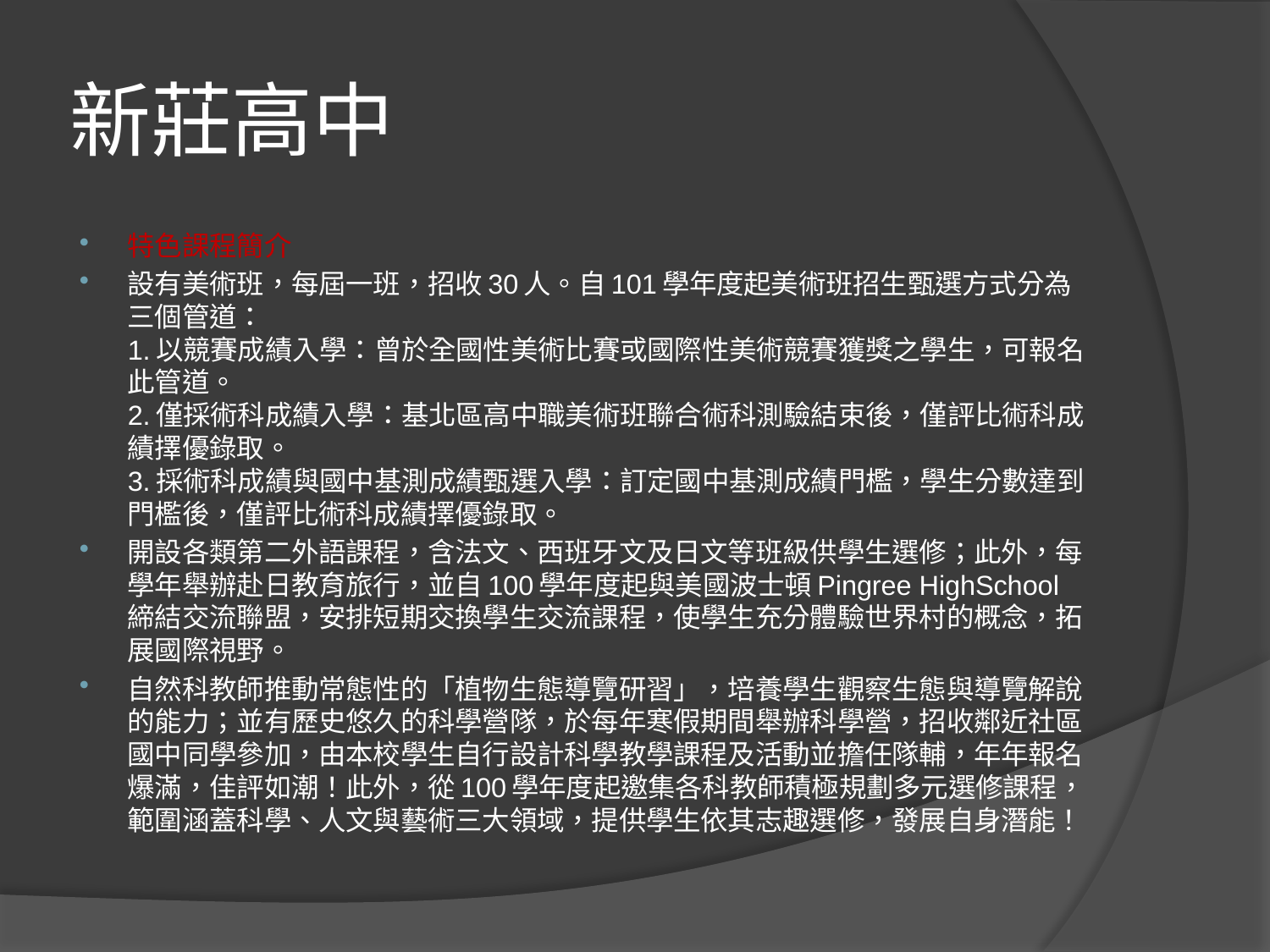

# 新莊高中
特色課程簡介
設有美術班，每屆一班，招收30人。自101學年度起美術班招生甄選方式分為三個管道：
1.以競賽成績入學：曾於全國性美術比賽或國際性美術競賽獲獎之學生，可報名此管道。
2.僅採術科成績入學：基北區高中職美術班聯合術科測驗結束後，僅評比術科成績擇優錄取。
3.採術科成績與國中基測成績甄選入學：訂定國中基測成績門檻，學生分數達到門檻後，僅評比術科成績擇優錄取。
開設各類第二外語課程，含法文、西班牙文及日文等班級供學生選修；此外，每學年舉辦赴日教育旅行，並自100學年度起與美國波士頓Pingree HighSchool 締結交流聯盟，安排短期交換學生交流課程，使學生充分體驗世界村的概念，拓展國際視野。
自然科教師推動常態性的「植物生態導覽研習」，培養學生觀察生態與導覽解說的能力；並有歷史悠久的科學營隊，於每年寒假期間舉辦科學營，招收鄰近社區國中同學參加，由本校學生自行設計科學教學課程及活動並擔任隊輔，年年報名爆滿，佳評如潮！此外，從100學年度起邀集各科教師積極規劃多元選修課程，範圍涵蓋科學、人文與藝術三大領域，提供學生依其志趣選修，發展自身潛能！